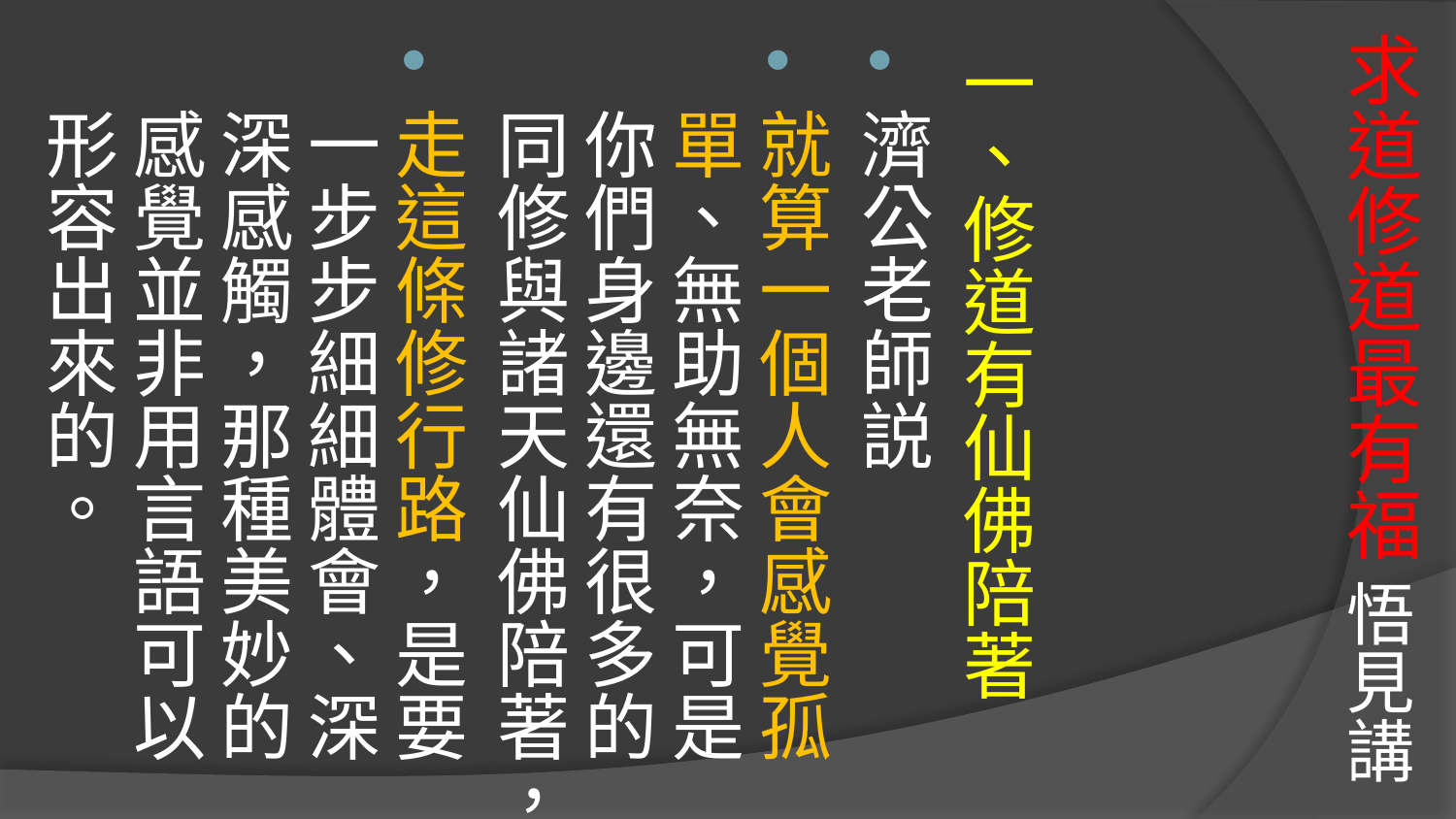

# 求道修道最有福 悟見講
一、修道有仙佛陪著
濟公老師説
就算一個人會感覺孤單、無助無奈，可是你們身邊還有很多的同修與諸天仙佛陪著，
走這條修行路，是要一步步細細體會、深深感觸，那種美妙的感覺並非用言語可以形容出來的。